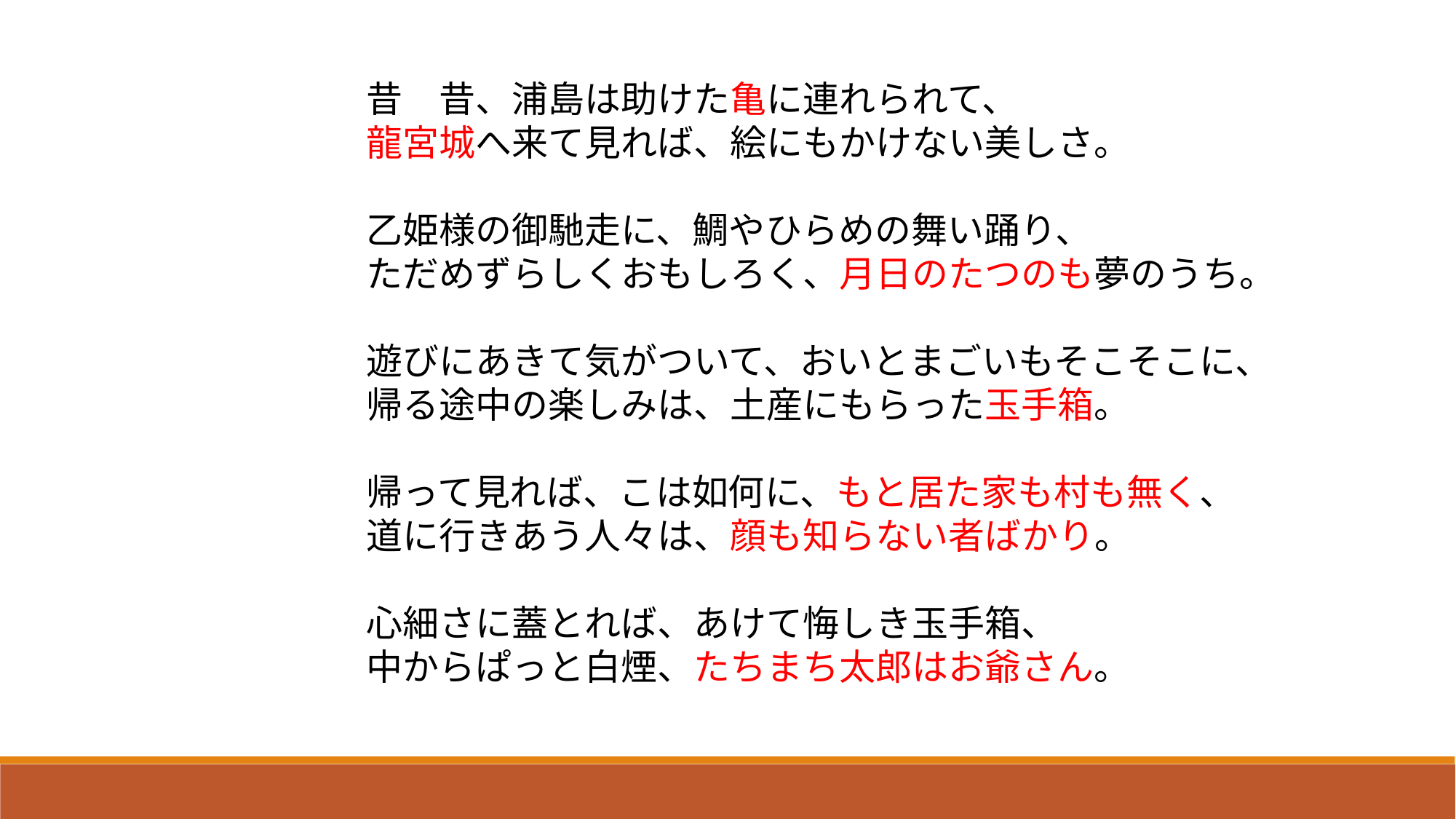

昔　昔、浦島は助けた亀に連れられて、
龍宮城へ来て見れば、絵にもかけない美しさ。

乙姫様の御馳走に、鯛やひらめの舞い踊り、
ただめずらしくおもしろく、月日のたつのも夢のうち。

遊びにあきて気がついて、おいとまごいもそこそこに、
帰る途中の楽しみは、土産にもらった玉手箱。

帰って見れば、こは如何に、もと居た家も村も無く、
道に行きあう人々は、顔も知らない者ばかり。

心細さに蓋とれば、あけて悔しき玉手箱、
中からぱっと白煙、たちまち太郎はお爺さん。